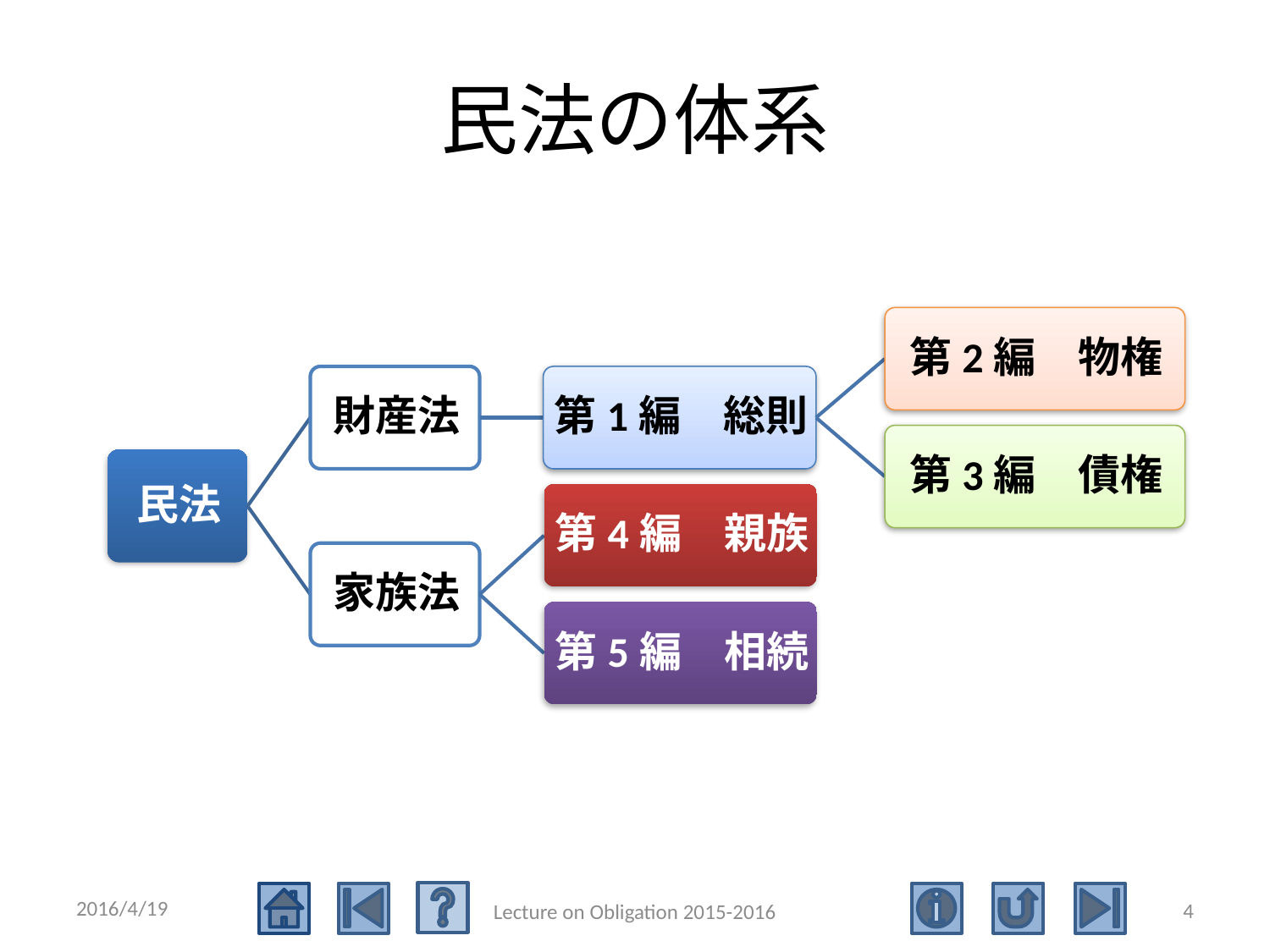

# 民法の体系
民法

財産法

第1編　総則

第2編　物権

第3編　債権

家族法

第4編　親族

第5編　相続
2016/4/19
4
Lecture on Obligation 2015-2016